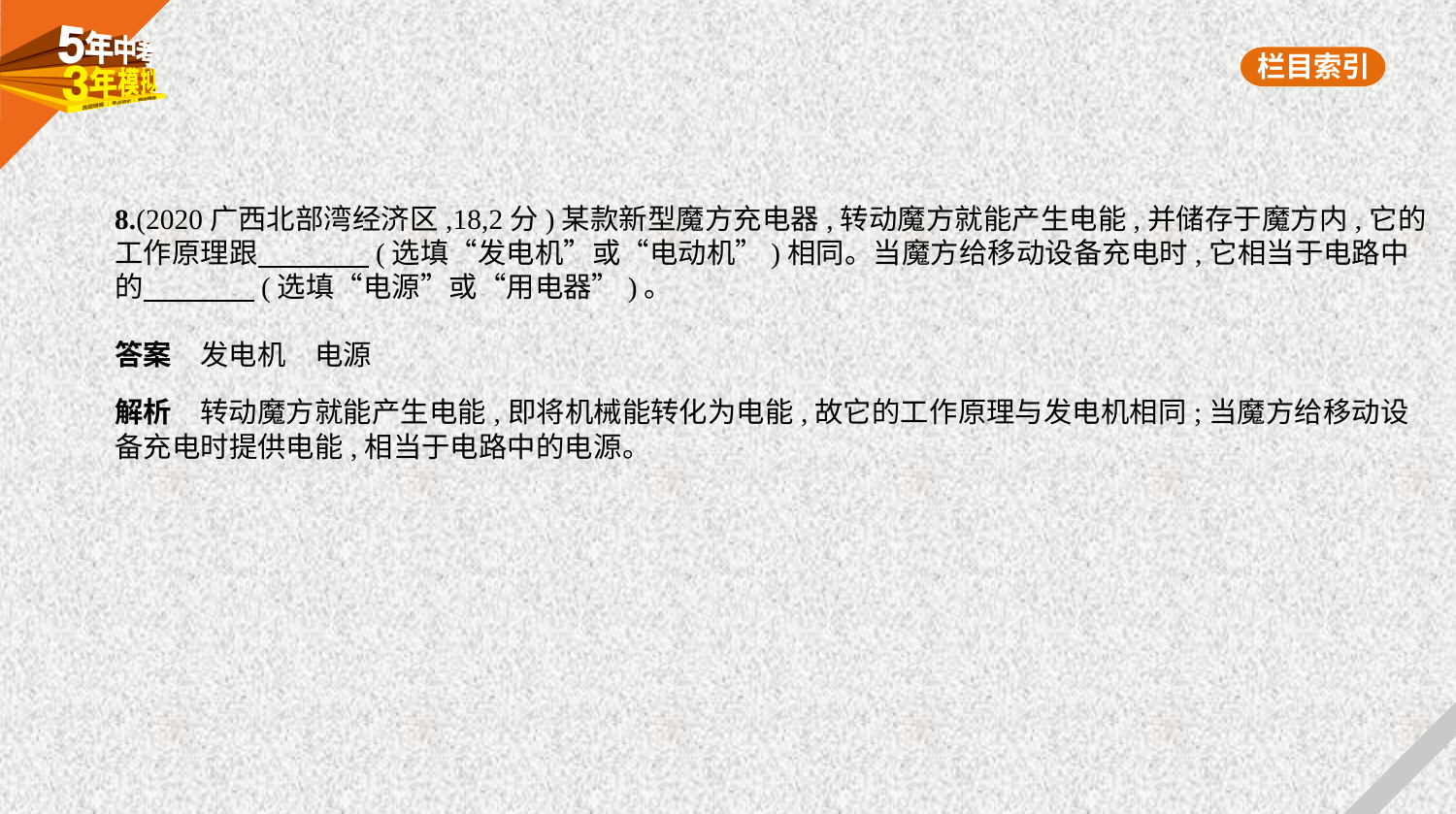

8.(2020广西北部湾经济区,18,2分)某款新型魔方充电器,转动魔方就能产生电能,并储存于魔方内,它的
工作原理跟　　　    (选填“发电机”或“电动机”)相同。当魔方给移动设备充电时,它相当于电路中
的　　　    (选填“电源”或“用电器”)。
答案　发电机　电源
解析　转动魔方就能产生电能,即将机械能转化为电能,故它的工作原理与发电机相同;当魔方给移动设
备充电时提供电能,相当于电路中的电源。